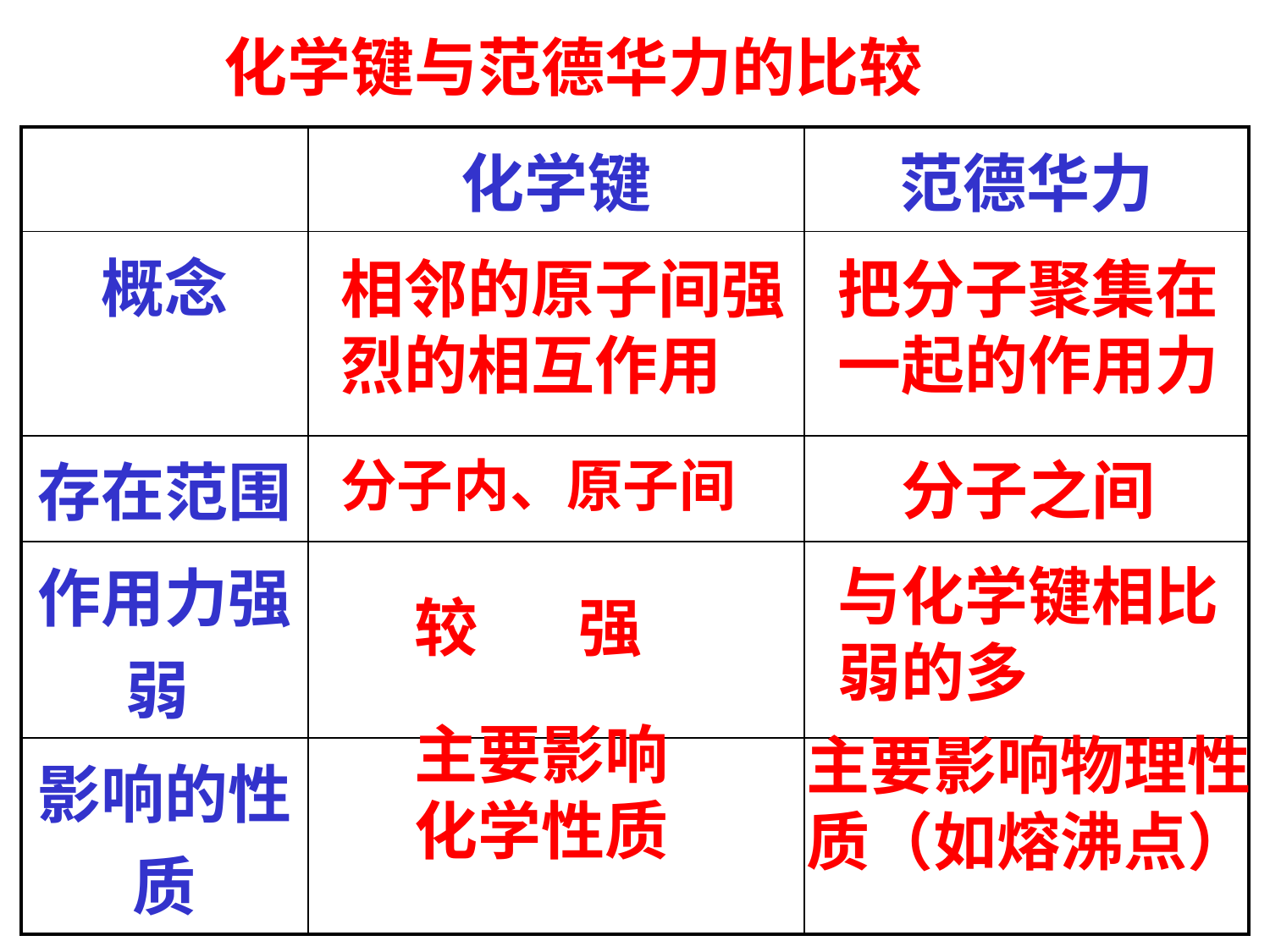

化学键与范德华力的比较
|  | 化学键 | 范德华力 |
| --- | --- | --- |
| 概念 |  |  |
| 存在范围 |  |  |
| 作用力强弱 |  |  |
| 影响的性质 |  |  |
相邻的原子间强烈的相互作用
把分子聚集在一起的作用力
分子内、原子间
分子之间
与化学键相比弱的多
较       强
主要影响化学性质
主要影响物理性质（如熔沸点）